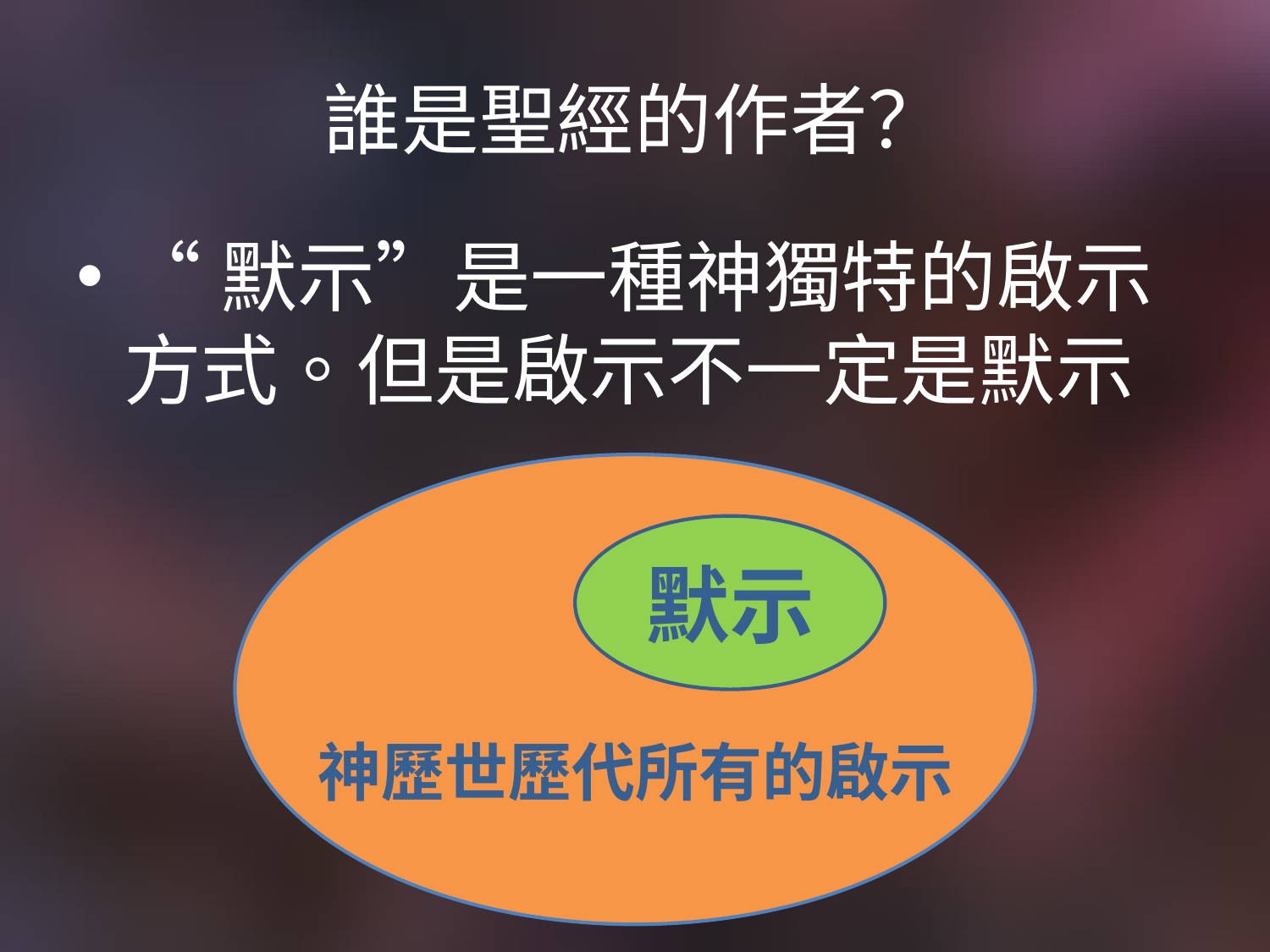

# 誰是聖經的作者？
“默示”是一種神獨特的啟示方式。但是啟示不一定是默示

默示
神歷世歷代所有的啟示